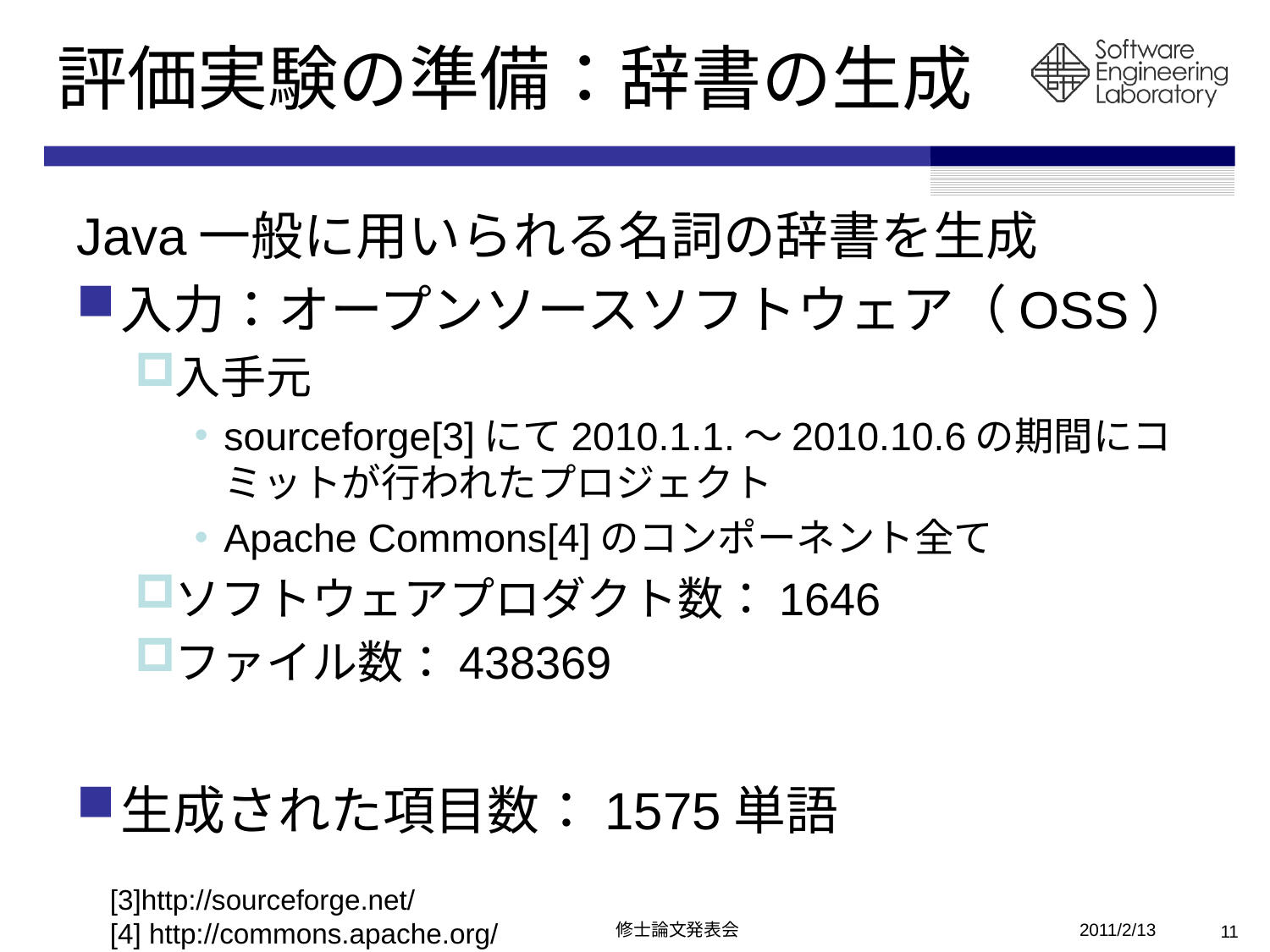

# 評価実験の準備：辞書の生成
Java一般に用いられる名詞の辞書を生成
入力：オープンソースソフトウェア（OSS）
入手元
sourceforge[3]にて2010.1.1.～2010.10.6の期間にコミットが行われたプロジェクト
Apache Commons[4]のコンポーネント全て
ソフトウェアプロダクト数：1646
ファイル数：438369

生成された項目数：1575単語
[3]http://sourceforge.net/
[4] http://commons.apache.org/
修士論文発表会
2011/2/13
11